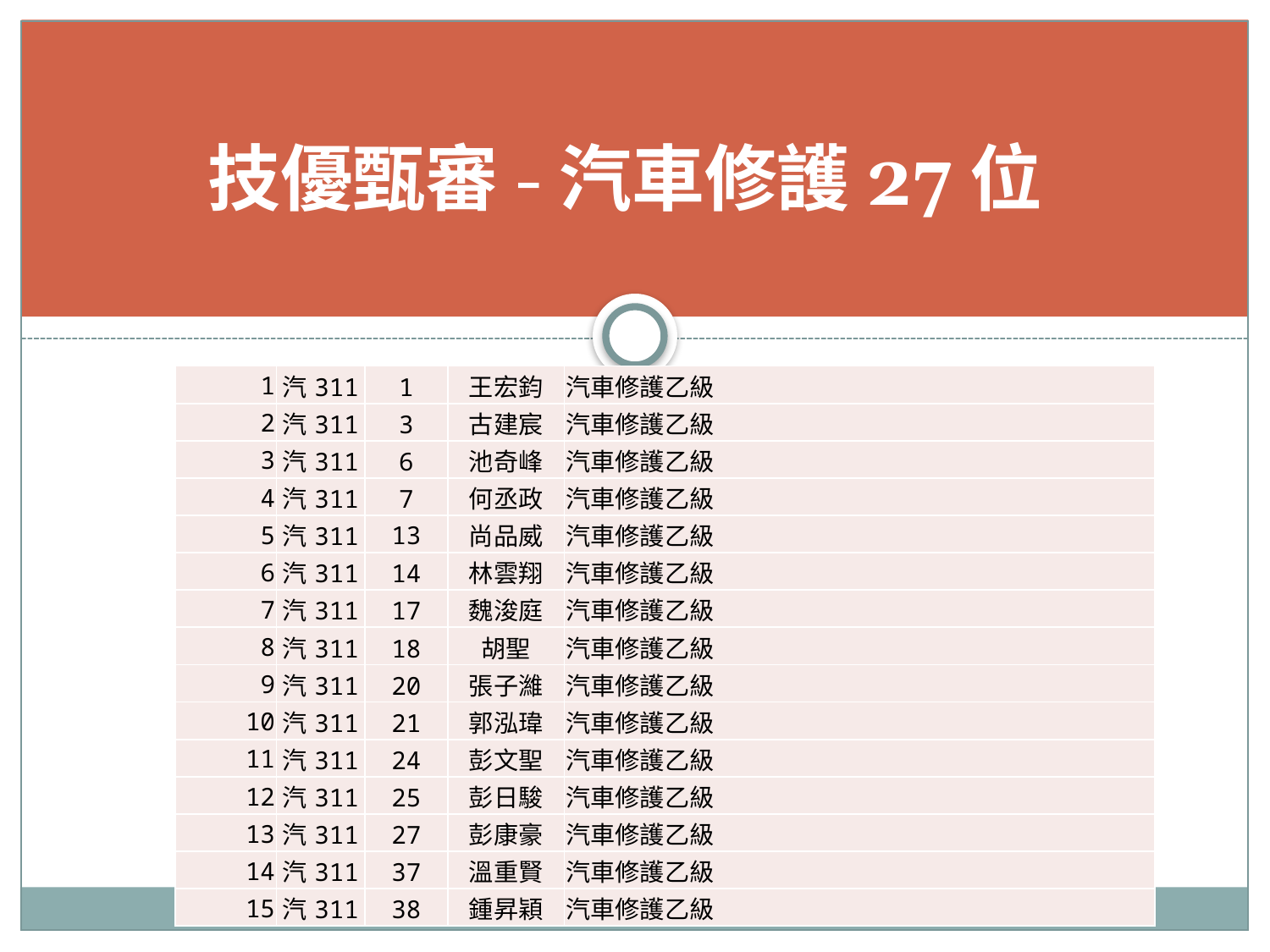

# 技優甄審-汽車修護27位

| 1 | 汽311 | 1 | 王宏鈞 | 汽車修護乙級 |
| --- | --- | --- | --- | --- |
| 2 | 汽311 | 3 | 古建宸 | 汽車修護乙級 |
| 3 | 汽311 | 6 | 池奇峰 | 汽車修護乙級 |
| 4 | 汽311 | 7 | 何丞政 | 汽車修護乙級 |
| 5 | 汽311 | 13 | 尚品威 | 汽車修護乙級 |
| 6 | 汽311 | 14 | 林雲翔 | 汽車修護乙級 |
| 7 | 汽311 | 17 | 魏浚庭 | 汽車修護乙級 |
| 8 | 汽311 | 18 | 胡聖 | 汽車修護乙級 |
| 9 | 汽311 | 20 | 張子濰 | 汽車修護乙級 |
| 10 | 汽311 | 21 | 郭泓瑋 | 汽車修護乙級 |
| 11 | 汽311 | 24 | 彭文聖 | 汽車修護乙級 |
| 12 | 汽311 | 25 | 彭日駿 | 汽車修護乙級 |
| 13 | 汽311 | 27 | 彭康豪 | 汽車修護乙級 |
| 14 | 汽311 | 37 | 溫重賢 | 汽車修護乙級 |
| 15 | 汽311 | 38 | 鍾昇穎 | 汽車修護乙級 |